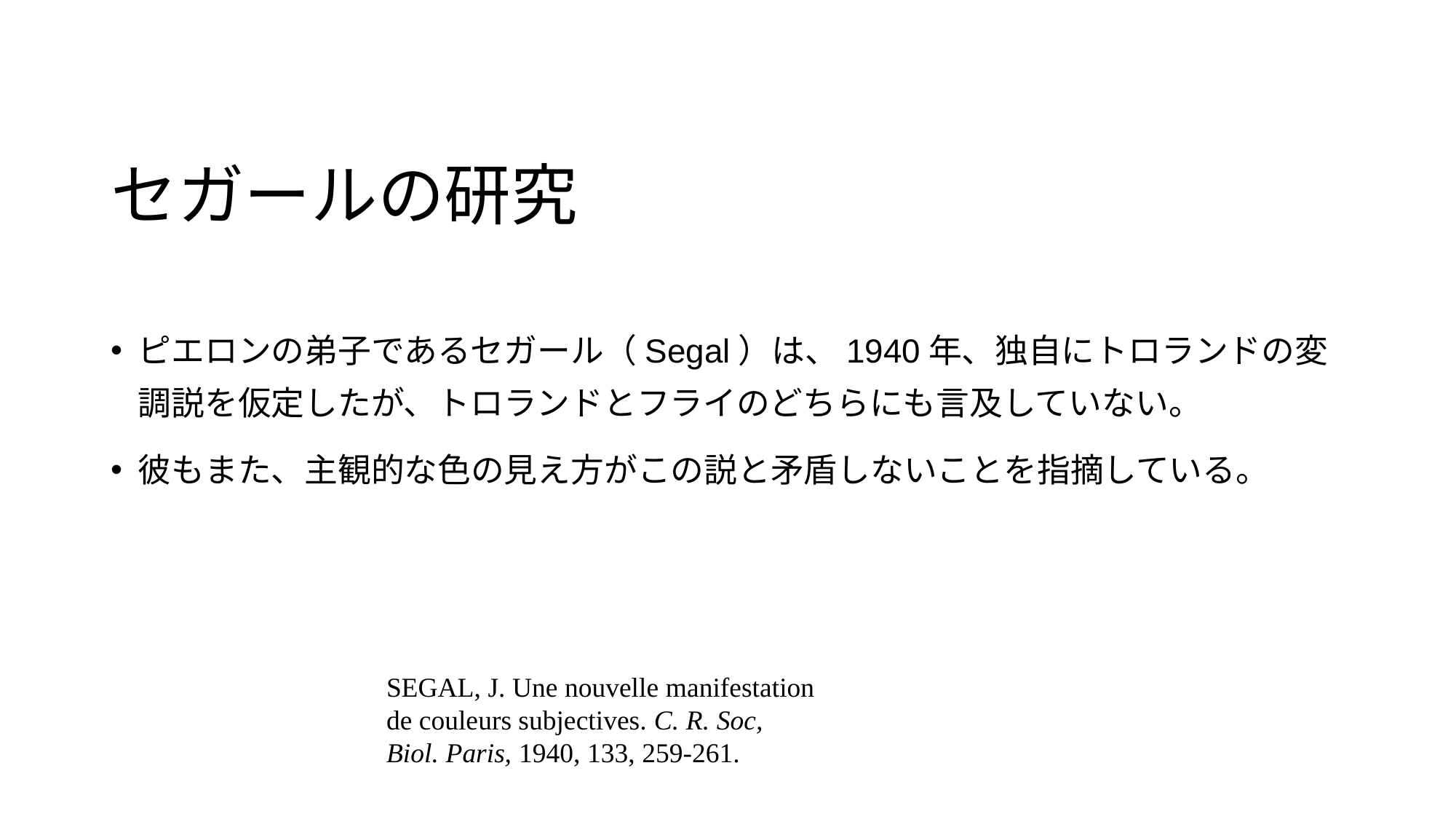

# セガールの研究
ピエロンの弟子であるセガール（Segal）は、1940年、独自にトロランドの変調説を仮定したが、トロランドとフライのどちらにも言及していない。
彼もまた、主観的な色の見え方がこの説と矛盾しないことを指摘している。
SEGAL, J. Une nouvelle manifestation
de couleurs subjectives. C. R. Soc,
Biol. Paris, 1940, 133, 259-261.